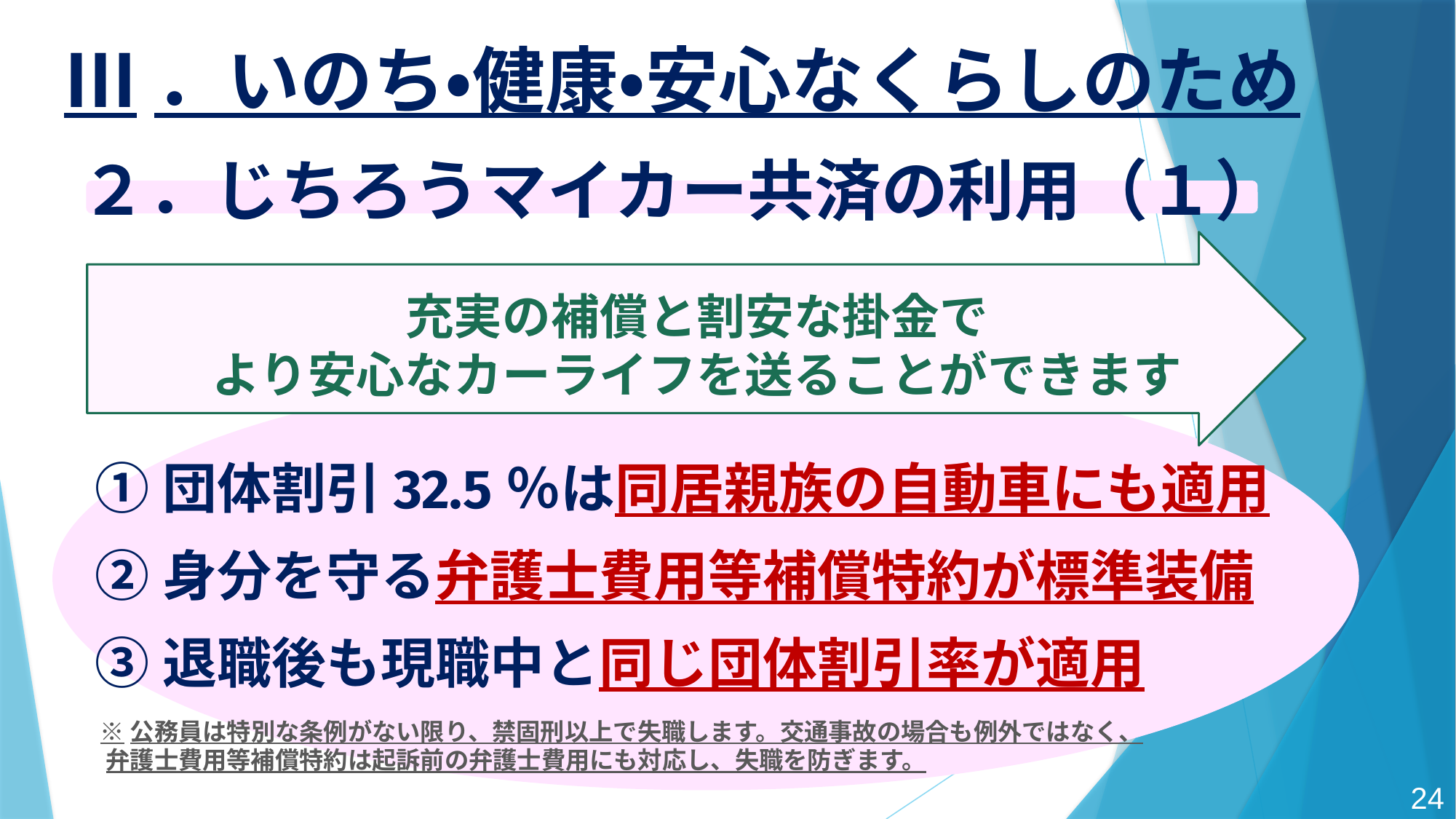

Ⅲ．いのち・健康・安心なくらしのため
２．じちろうマイカー共済の利用（１）

充実の補償と割安な掛金で
より安心なカーライフを送ることができます

①団体割引32.5％は同居親族の自動車にも適用

②身分を守る弁護士費用等補償特約が標準装備

③退職後も現職中と同じ団体割引率が適用

 ※公務員は特別な条例がない限り、禁固刑以上で失職します。交通事故の場合も例外ではなく、
 弁護士費用等補償特約は起訴前の弁護士費用にも対応し、失職を防ぎます。

24